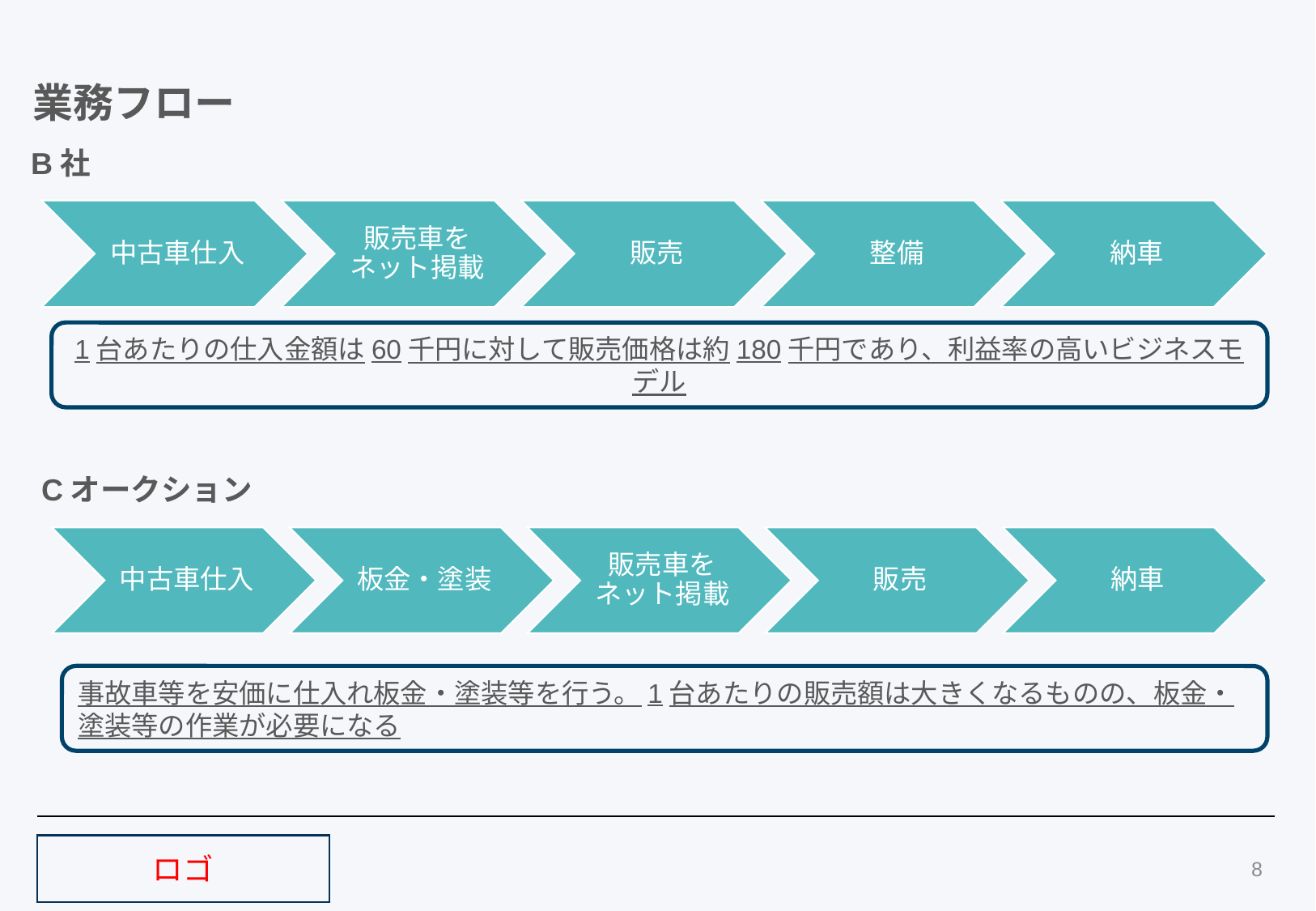

業務フロー
B社
中古車仕入
販売車をネット掲載
販売
整備
納車
1台あたりの仕入金額は60千円に対して販売価格は約180千円であり、利益率の高いビジネスモデル
Cオークション
中古車仕入
板金・塗装
販売車をネット掲載
販売
納車
事故車等を安価に仕入れ板金・塗装等を行う。1台あたりの販売額は大きくなるものの、板金・塗装等の作業が必要になる
8